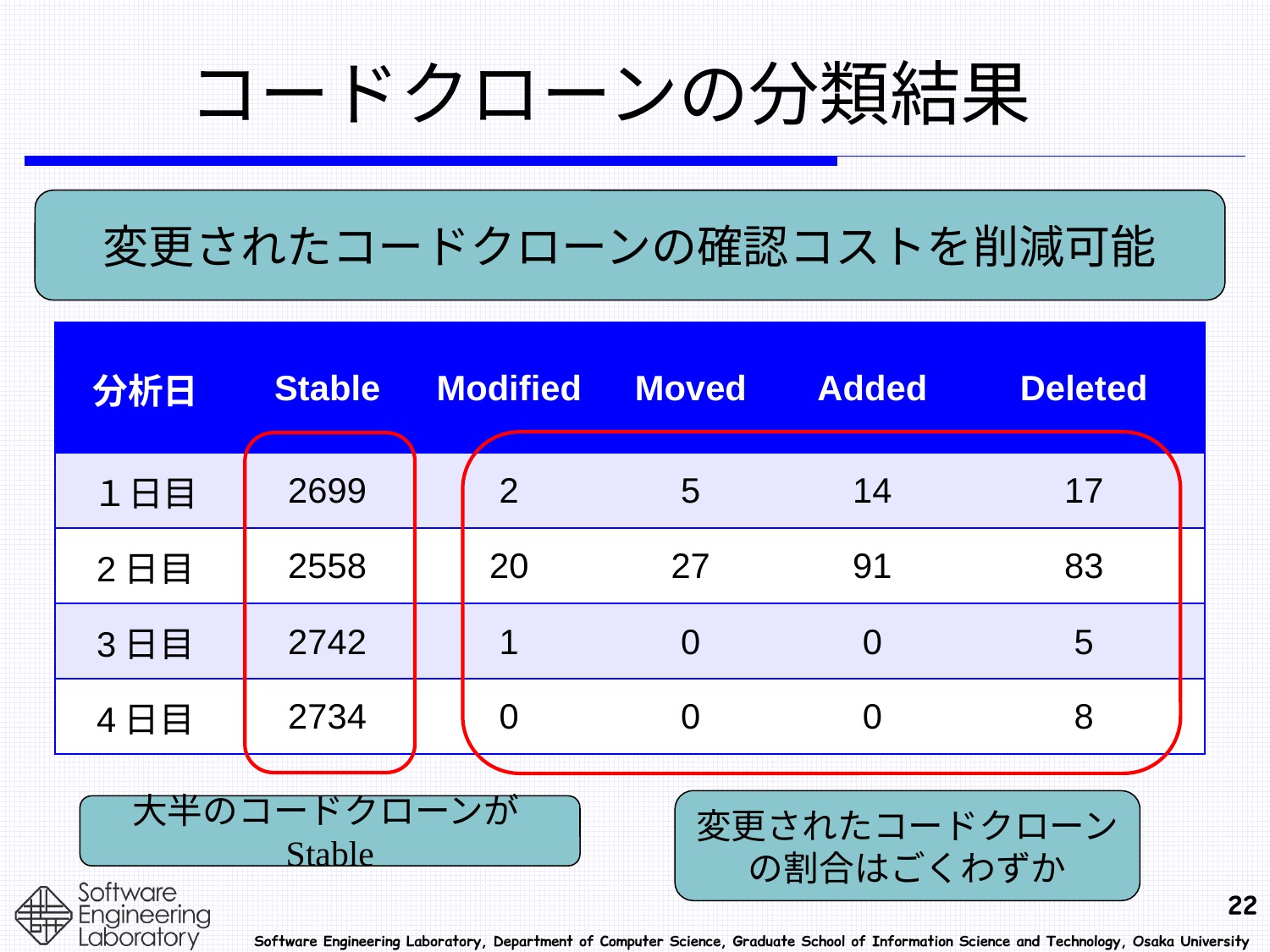

# コードクローンの分類結果
変更されたコードクローンの確認コストを削減可能
| 分析日 | Stable | Modified | Moved | Added | Deleted |
| --- | --- | --- | --- | --- | --- |
| １日目 | 2699 | 2 | 5 | 14 | 17 |
| 2日目 | 2558 | 20 | 27 | 91 | 83 |
| 3日目 | 2742 | 1 | 0 | 0 | 5 |
| 4日目 | 2734 | 0 | 0 | 0 | 8 |

変更されたコードクローンの割合はごくわずか
大半のコードクローンがStable